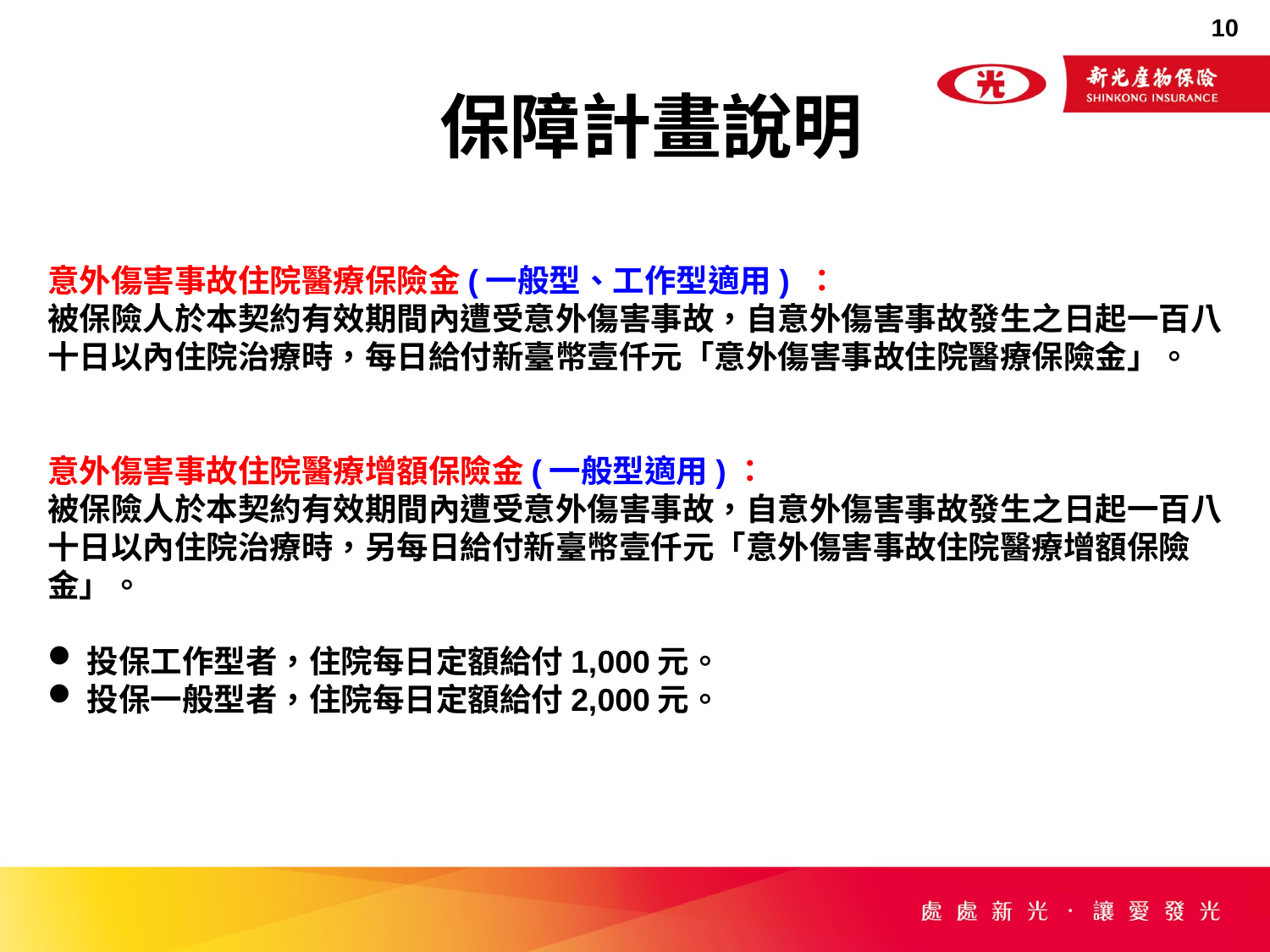

保障計畫說明

意外傷害事故住院醫療保險金(一般型、工作型適用) ：
被保險人於本契約有效期間內遭受意外傷害事故，自意外傷害事故發生之日起一百八十日以內住院治療時，每日給付新臺幣壹仟元「意外傷害事故住院醫療保險金」。

意外傷害事故住院醫療增額保險金(一般型適用)：
被保險人於本契約有效期間內遭受意外傷害事故，自意外傷害事故發生之日起一百八十日以內住院治療時，另每日給付新臺幣壹仟元「意外傷害事故住院醫療增額保險金」。

投保工作型者，住院每日定額給付1,000元。
投保一般型者，住院每日定額給付2,000元。